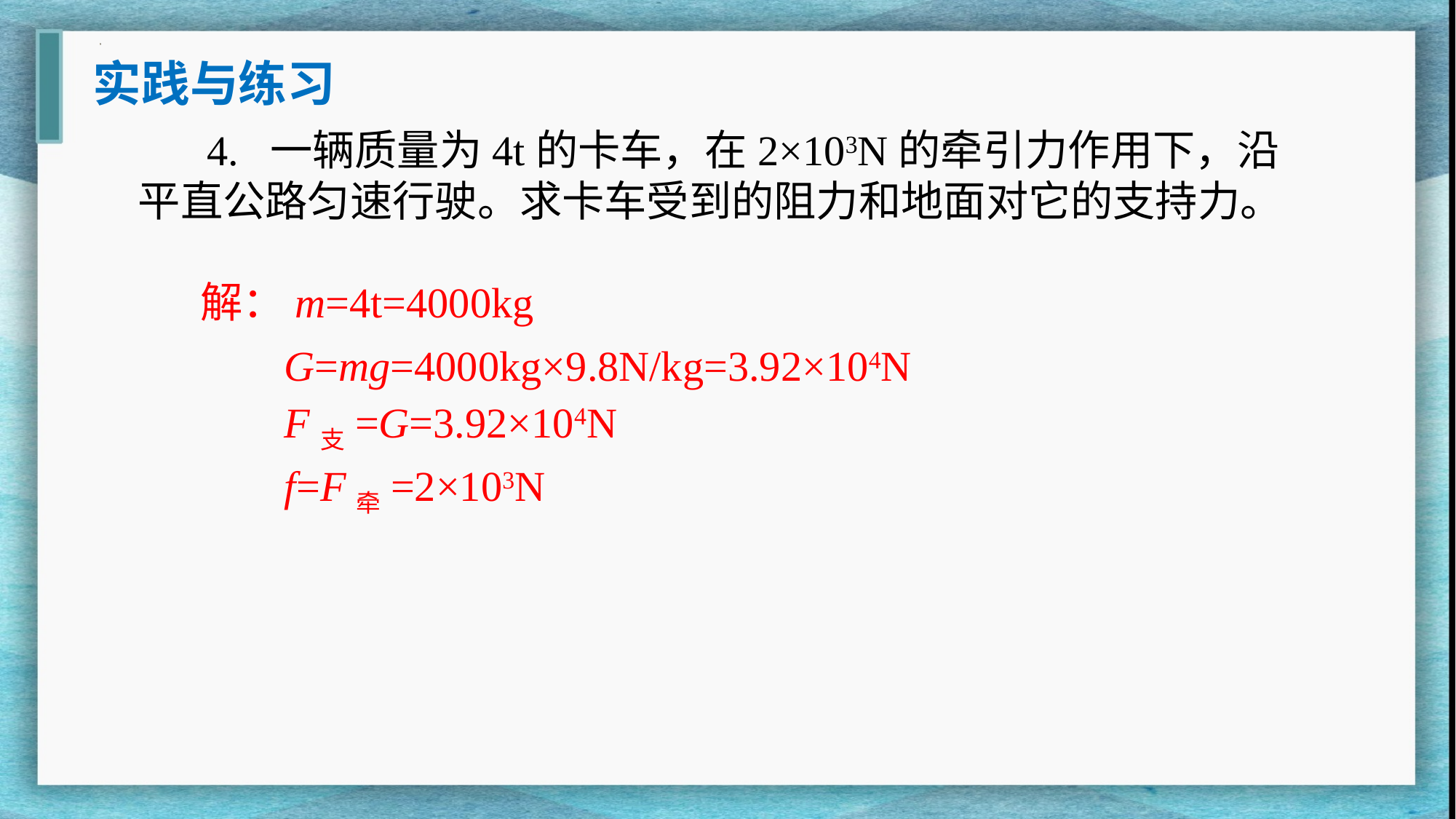

实践与练习
4.  一辆质量为4t的卡车，在2×103N的牵引力作用下，沿平直公路匀速行驶。求卡车受到的阻力和地面对它的支持力。
解：m=4t=4000kg
        G=mg=4000kg×9.8N/kg=3.92×104N
        F支=G=3.92×104N
        f=F牵=2×103N